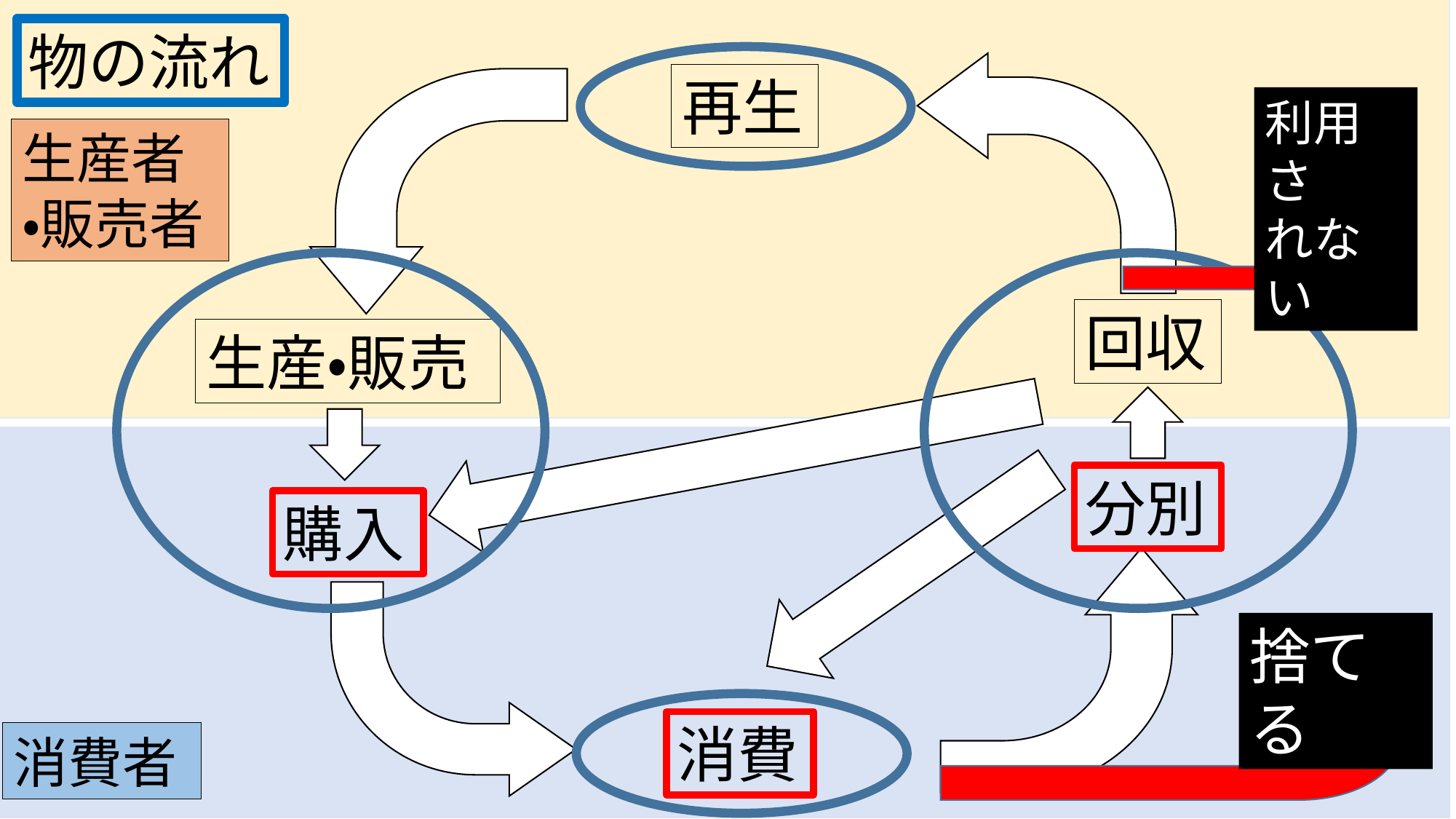

物の流れ

再生

利用さ
れない
生産者
・販売者

回収
生産・販売

分別
購入

捨てる

消費
消費者